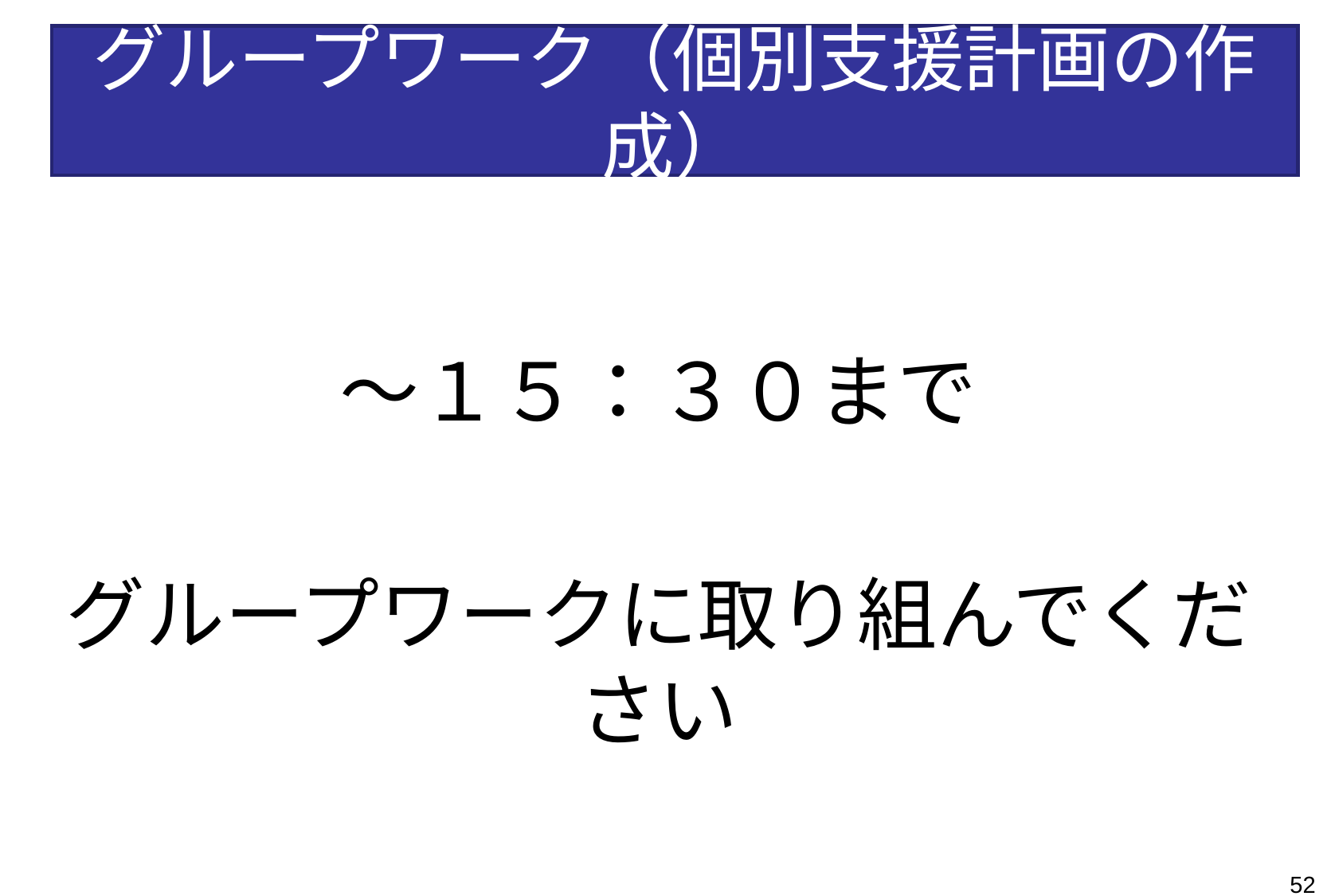

# グループワーク（個別支援計画の作成）
～１５：３０まで

グループワークに取り組んでください
52